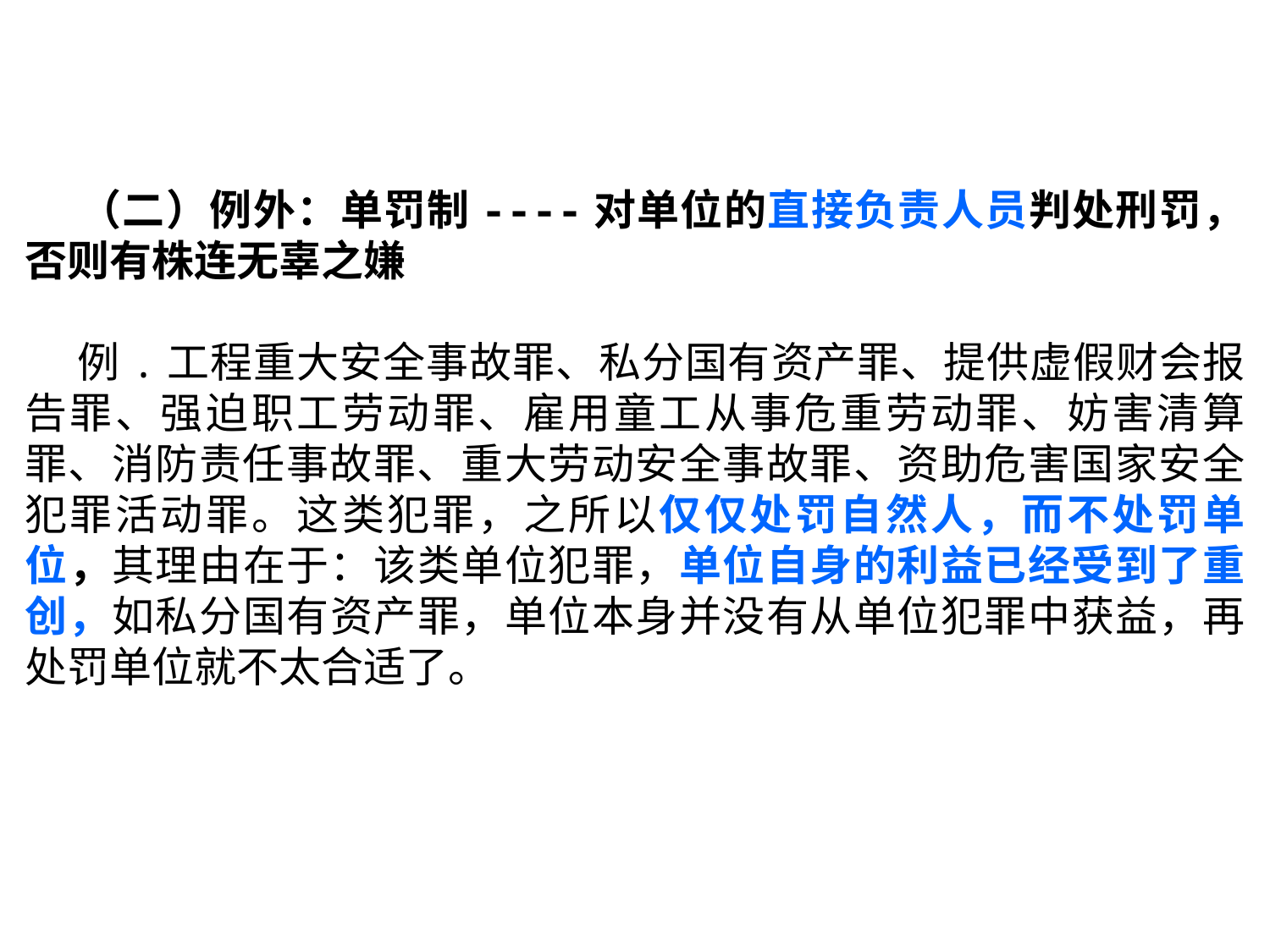

（二）例外：单罚制----对单位的直接负责人员判处刑罚，否则有株连无辜之嫌

    例.工程重大安全事故罪、私分国有资产罪、提供虚假财会报告罪、强迫职工劳动罪、雇用童工从事危重劳动罪、妨害清算罪、消防责任事故罪、重大劳动安全事故罪、资助危害国家安全犯罪活动罪。这类犯罪，之所以仅仅处罚自然人，而不处罚单位，其理由在于：该类单位犯罪，单位自身的利益已经受到了重创，如私分国有资产罪，单位本身并没有从单位犯罪中获益，再处罚单位就不太合适了。